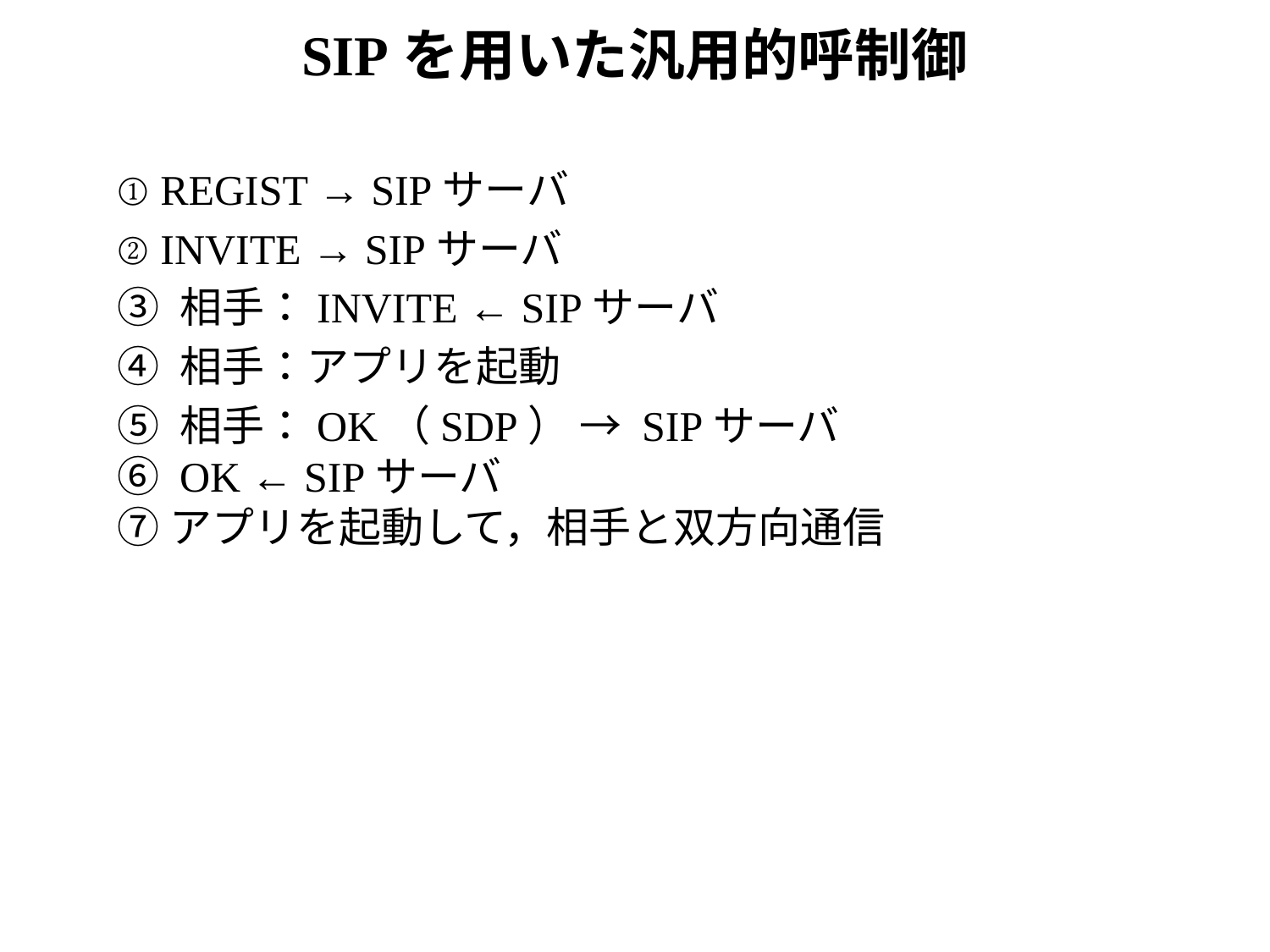

# SIPを用いた汎用的呼制御
① REGIST → SIPサーバ
② INVITE → SIPサーバ
③ 相手：INVITE ← SIPサーバ
④ 相手：アプリを起動
⑤ 相手：OK（SDP） → SIPサーバ
⑥ OK ← SIPサーバ
⑦ アプリを起動して，相手と双方向通信